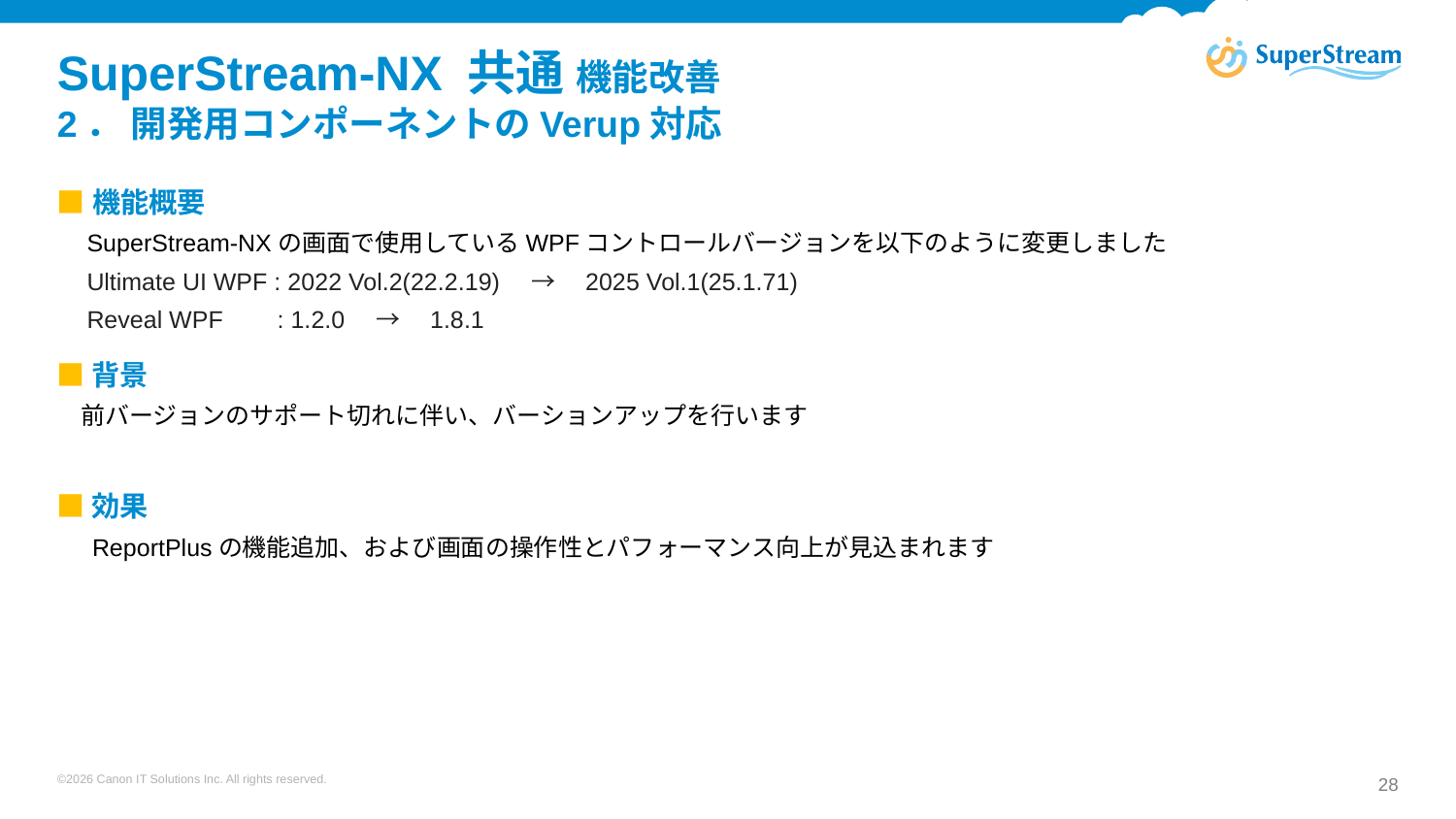

# SuperStream-NX 共通 機能改善　 2． 開発用コンポーネントのVerup対応
■機能概要
　SuperStream-NXの画面で使用しているWPFコントロールバージョンを以下のように変更しました
　Ultimate UI WPF : 2022 Vol.2(22.2.19)　→　2025 Vol.1(25.1.71)
　Reveal WPF        : 1.2.0　→　1.8.1

■背景
　前バージョンのサポート切れに伴い、バーションアップを行います
■効果
　 ReportPlusの機能追加、および画面の操作性とパフォーマンス向上が見込まれます

©2026 Canon IT Solutions Inc. All rights reserved.
28